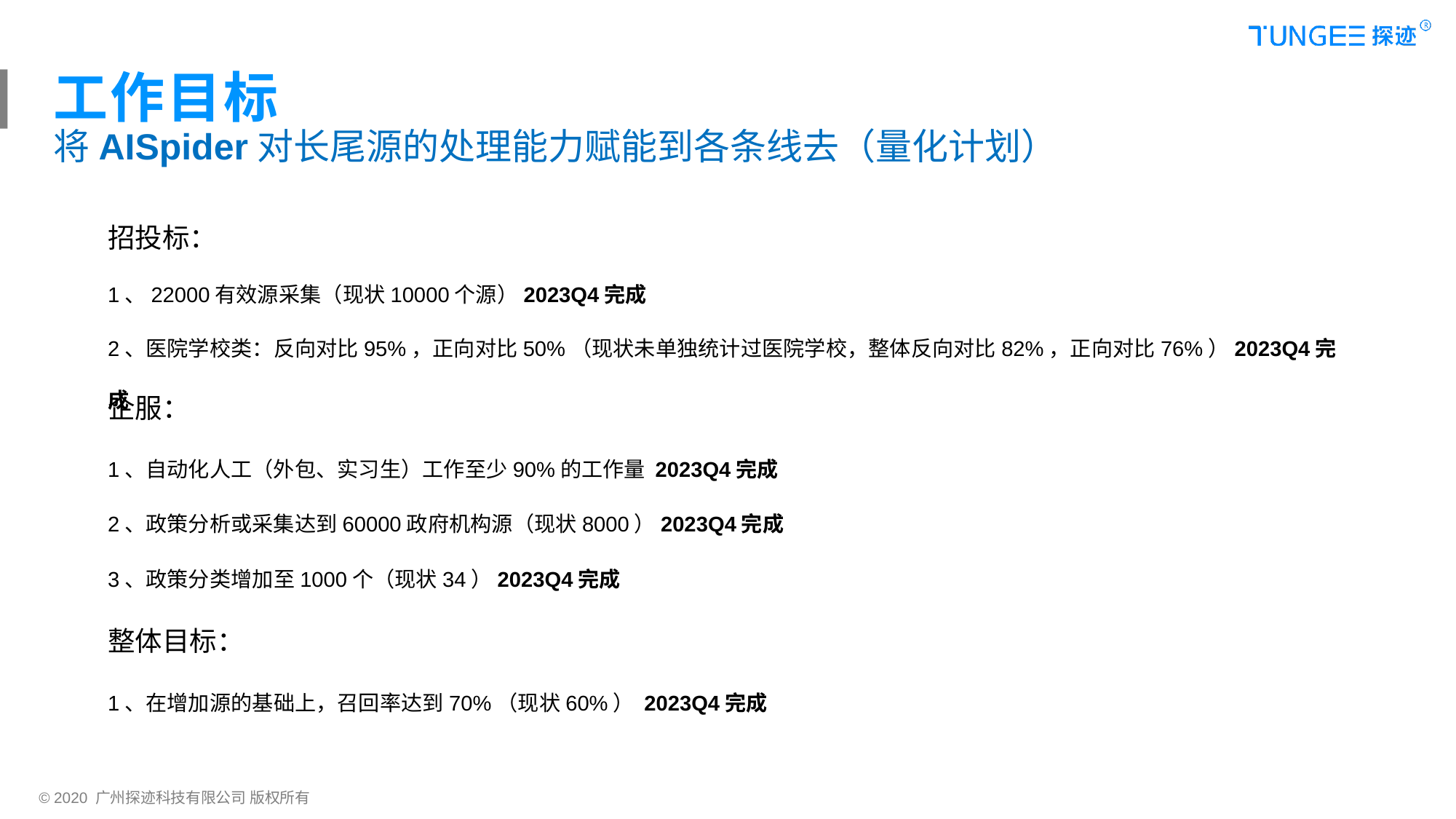

工作目标

将AISpider对长尾源的处理能力赋能到各条线去（量化计划）
招投标：
1、22000有效源采集（现状10000个源）2023Q4完成
2、医院学校类：反向对比95%，正向对比50%（现状未单独统计过医院学校，整体反向对比82%，正向对比76%）2023Q4完成
企服：
1、自动化人工（外包、实习生）工作至少90%的工作量 2023Q4完成
2、政策分析或采集达到60000政府机构源（现状8000）2023Q4完成
3、政策分类增加至1000个（现状34）2023Q4完成
整体目标：
1、在增加源的基础上，召回率达到70%（现状60%） 2023Q4完成
19